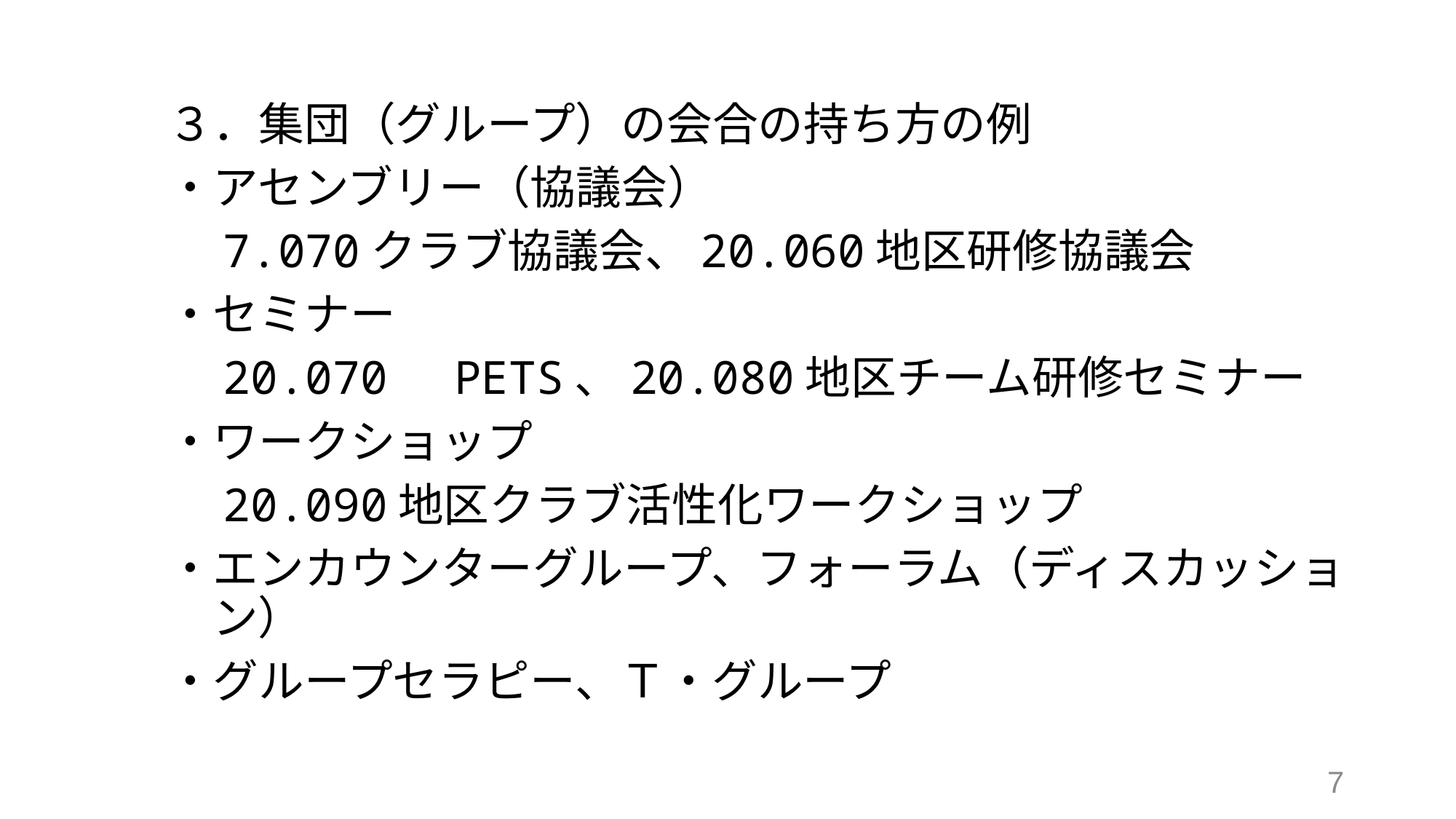

３．集団（グループ）の会合の持ち方の例
　・アセンブリー（協議会）
　　7.070クラブ協議会、20.060地区研修協議会
　・セミナー
　　20.070　PETS、20.080地区チーム研修セミナー
　・ワークショップ
　　20.090地区クラブ活性化ワークショップ
　・エンカウンターグループ、フォーラム（ディスカッション）
　・グループセラピー、Ｔ・グループ
7